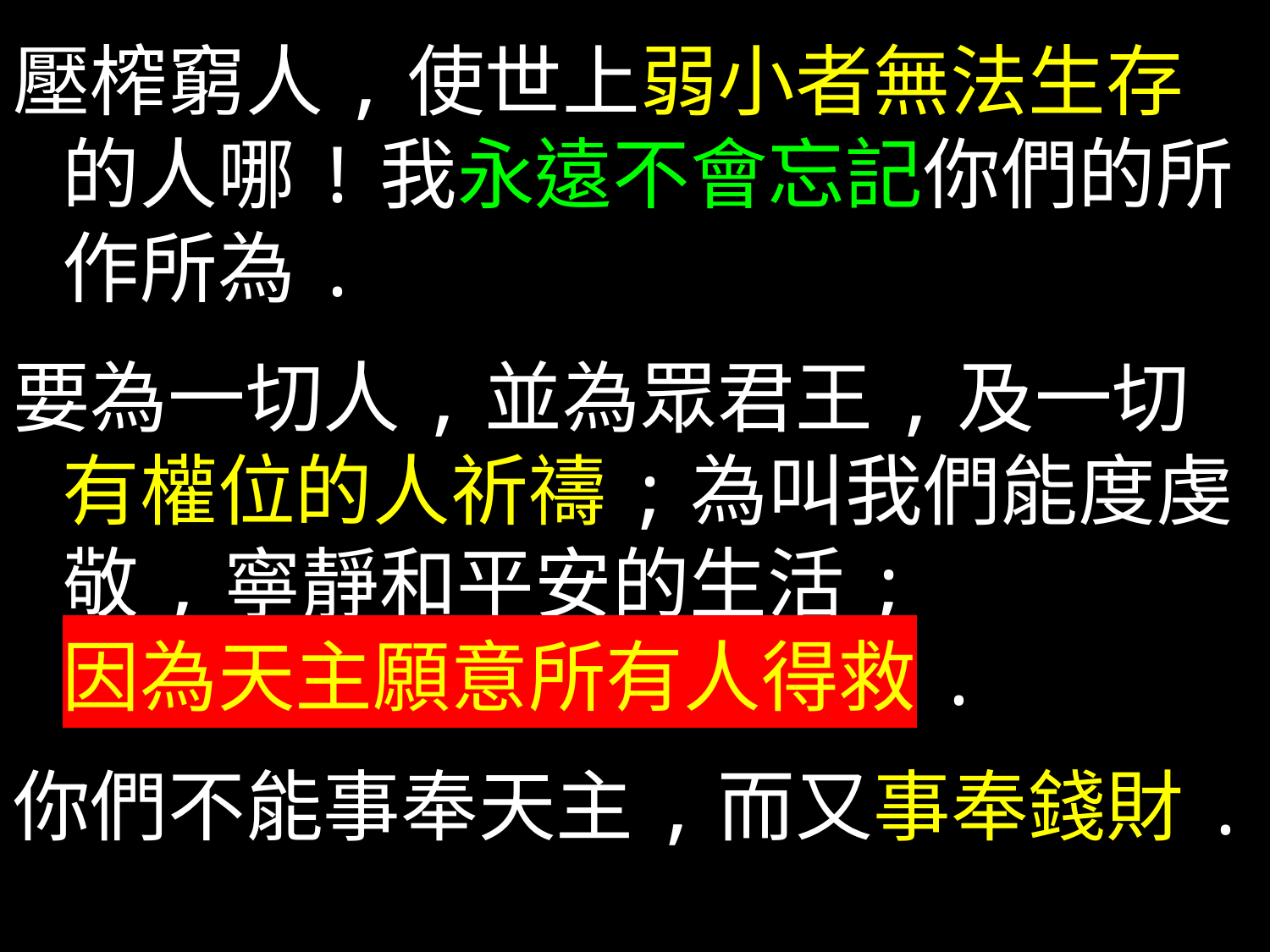

壓榨窮人,使世上弱小者無法生存的人哪!我永遠不會忘記你們的所作所為.
要為一切人,並為眾君王,及一切有權位的人祈禱;為叫我們能度虔敬,寧靜和平安的生活;
因為天主願意所有人得救.
你們不能事奉天主,而又事奉錢財.